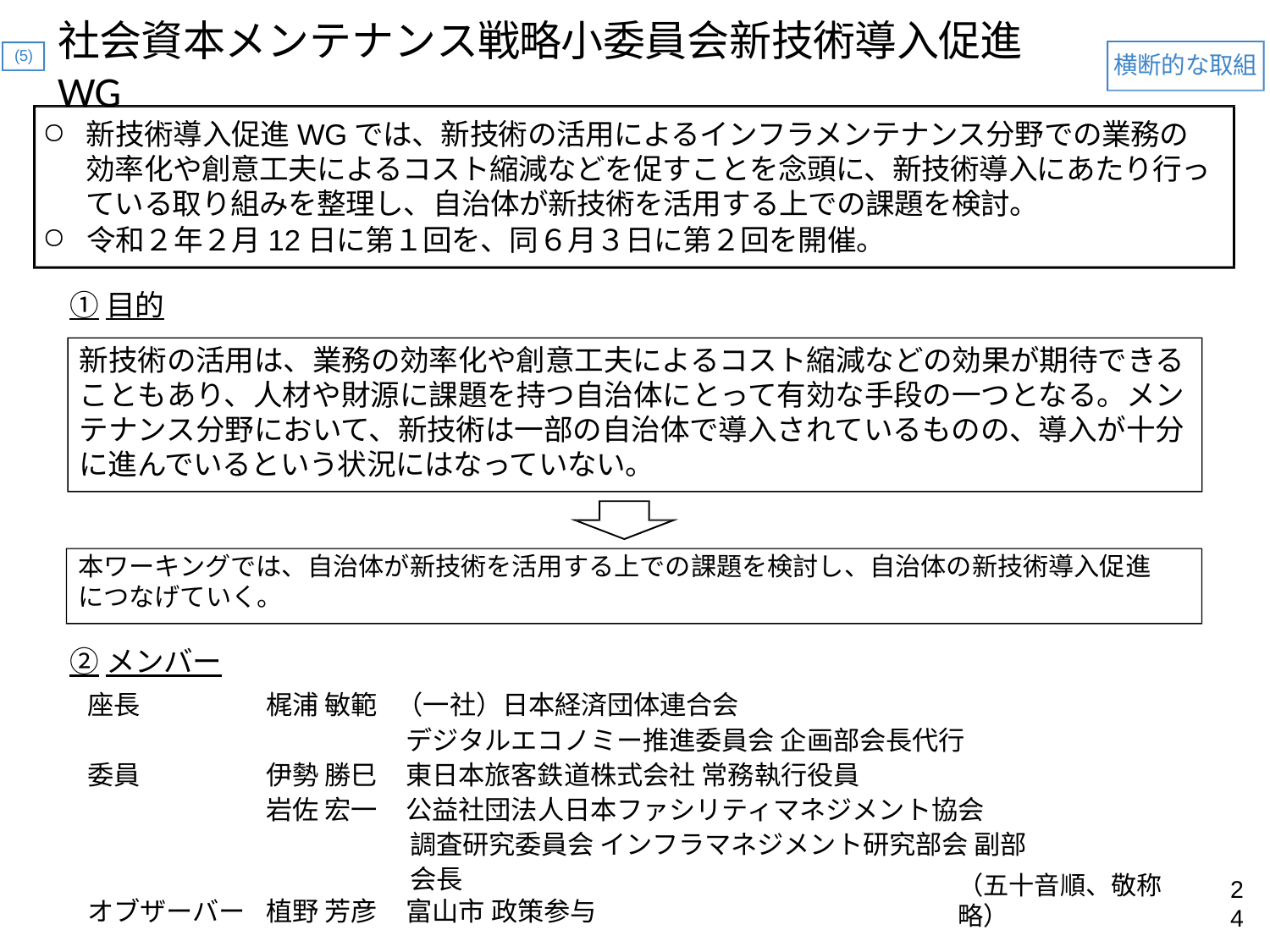

# 社会資本メンテナンス戦略小委員会新技術導入促進WG

(5)
横断的な取組

新技術導入促進WGでは、新技術の活用によるインフラメンテナンス分野での業務の効率化や創意工夫によるコスト縮減などを促すことを念頭に、新技術導入にあたり行っている取り組みを整理し、自治体が新技術を活用する上での課題を検討。
令和２年２月12日に第１回を、同６月３日に第２回を開催。
①目的
新技術の活用は、業務の効率化や創意工夫によるコスト縮減などの効果が期待できることもあり、人材や財源に課題を持つ自治体にとって有効な手段の一つとなる。メンテナンス分野において、新技術は一部の自治体で導入されているものの、導入が十分に進んでいるという状況にはなっていない。

本ワーキングでは、自治体が新技術を活用する上での課題を検討し、自治体の新技術導入促進につなげていく。

②メンバー

| 座長 | 梶浦 敏範 | （一社）日本経済団体連合会 |
| --- | --- | --- |
|  |  | デジタルエコノミー推進委員会 企画部会長代行 |
| 委員 | 伊勢 勝巳 | 東日本旅客鉄道株式会社 常務執行役員 |
|  | 岩佐 宏一 | 公益社団法人日本ファシリティマネジメント協会 |
|  |  | 調査研究委員会 インフラマネジメント研究部会 副部会長 |
| オブザーバー | 植野 芳彦 | 富山市 政策参与 |
（五十音順、敬称略）
24